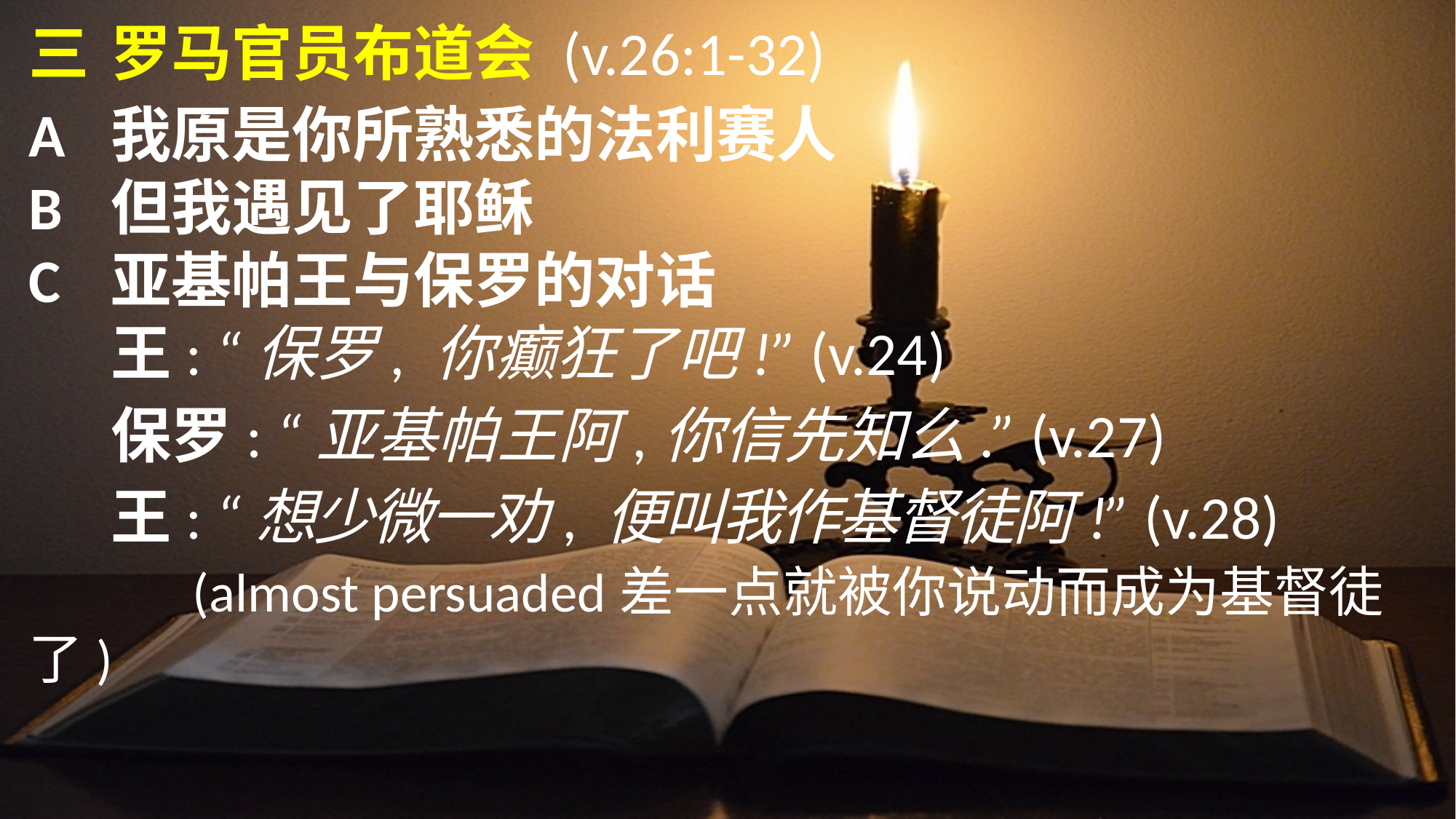

三	罗马官员布道会 (v.26:1-32)
A	我原是你所熟悉的法利赛人
B	但我遇见了耶稣
C	亚基帕王与保罗的对话
	王: “保罗, 你癫狂了吧!” (v.24)
	保罗: “亚基帕王阿,你信先知么.” (v.27)
	王: “想少微一劝, 便叫我作基督徒阿!” (v.28)
		(almost persuaded差一点就被你说动而成为基督徒了)